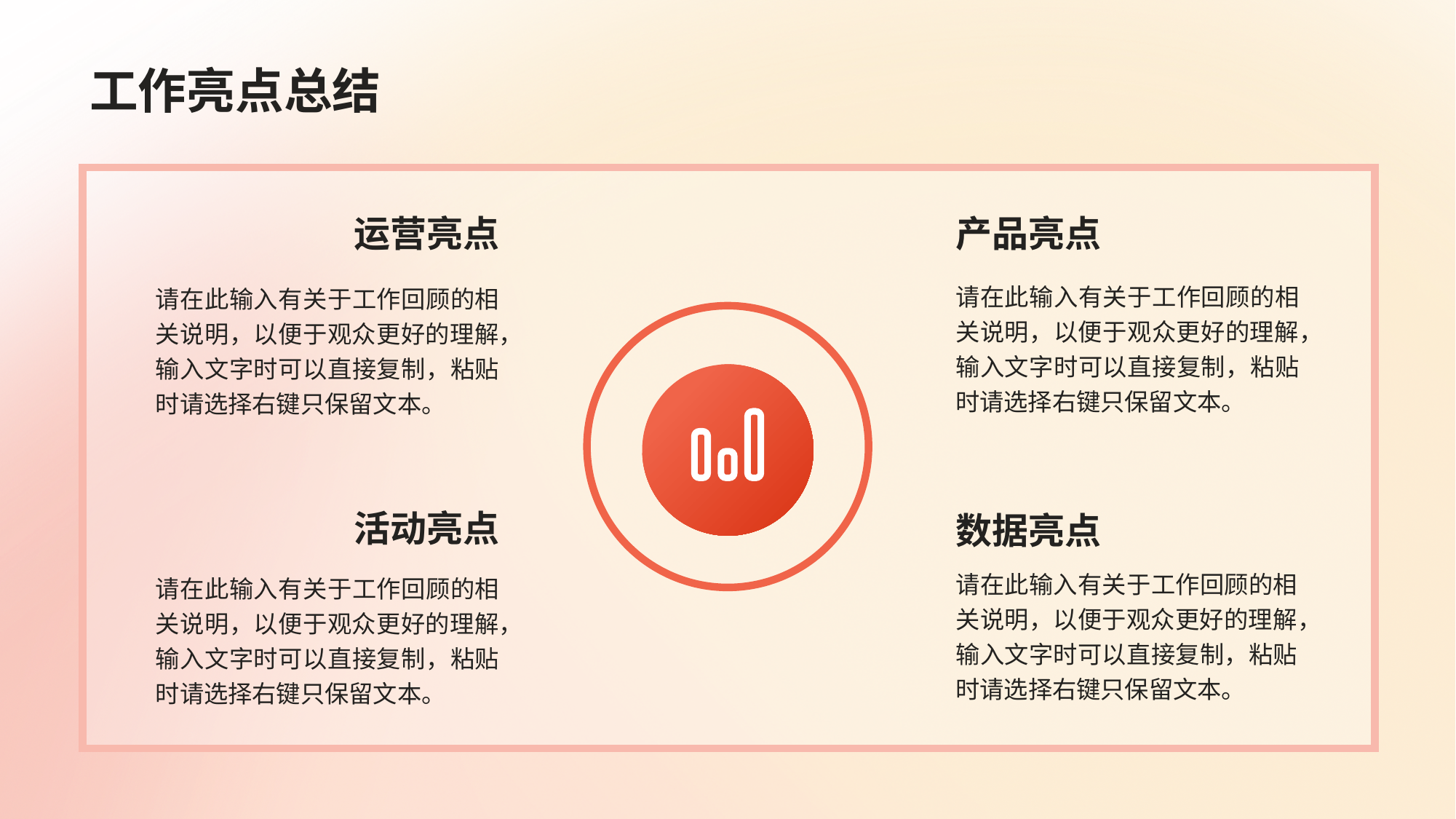

工作亮点总结

运营亮点
产品亮点
请在此输入有关于工作回顾的相关说明，以便于观众更好的理解，输入文字时可以直接复制，粘贴时请选择右键只保留文本。
请在此输入有关于工作回顾的相关说明，以便于观众更好的理解，输入文字时可以直接复制，粘贴时请选择右键只保留文本。

活动亮点
数据亮点
请在此输入有关于工作回顾的相关说明，以便于观众更好的理解，输入文字时可以直接复制，粘贴时请选择右键只保留文本。
请在此输入有关于工作回顾的相关说明，以便于观众更好的理解，输入文字时可以直接复制，粘贴时请选择右键只保留文本。